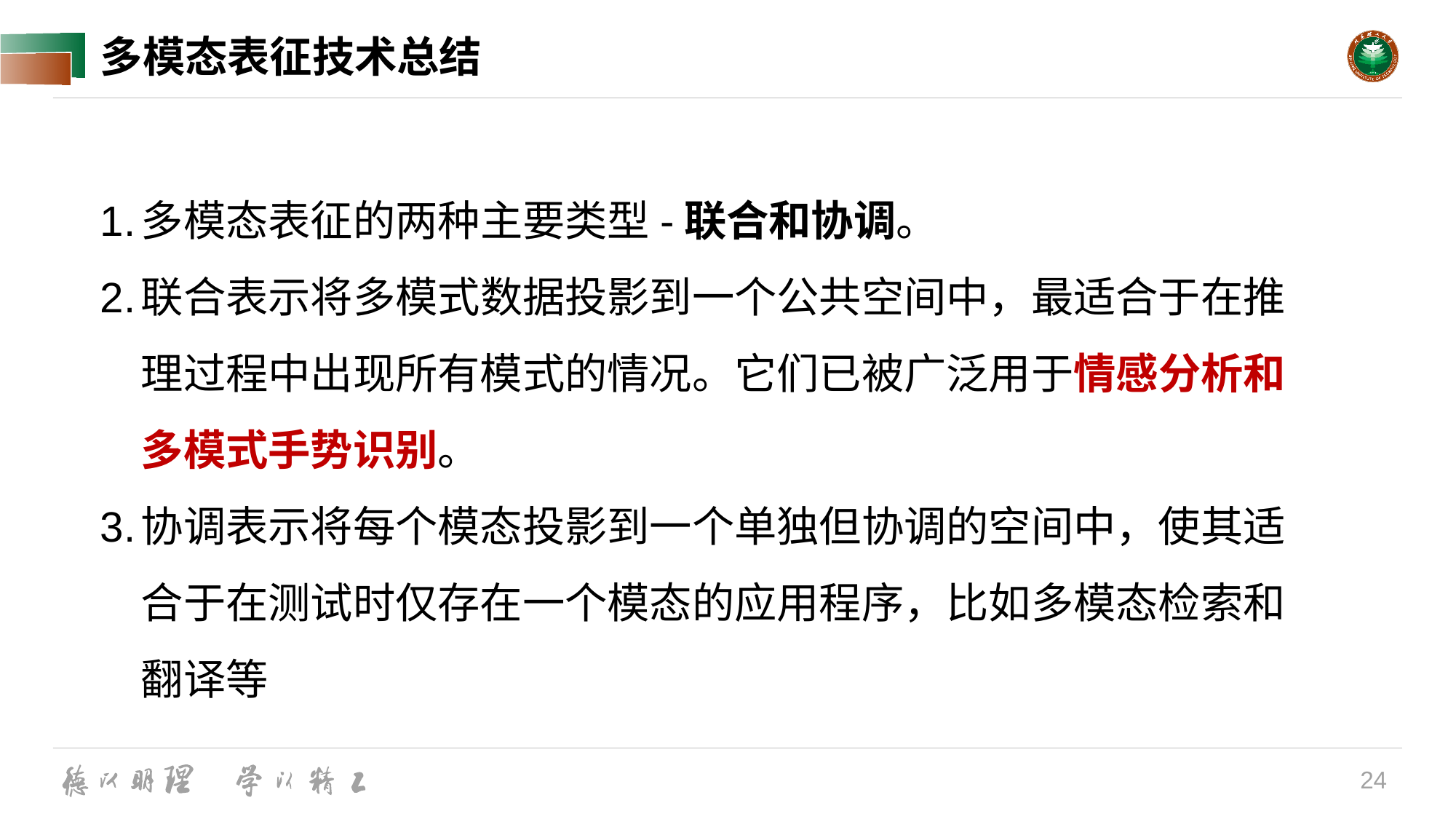

# 多模态表征技术总结
多模态表征的两种主要类型-联合和协调。
联合表示将多模式数据投影到一个公共空间中，最适合于在推理过程中出现所有模式的情况。它们已被广泛用于情感分析和多模式手势识别。
协调表示将每个模态投影到一个单独但协调的空间中，使其适合于在测试时仅存在一个模态的应用程序，比如多模态检索和翻译等